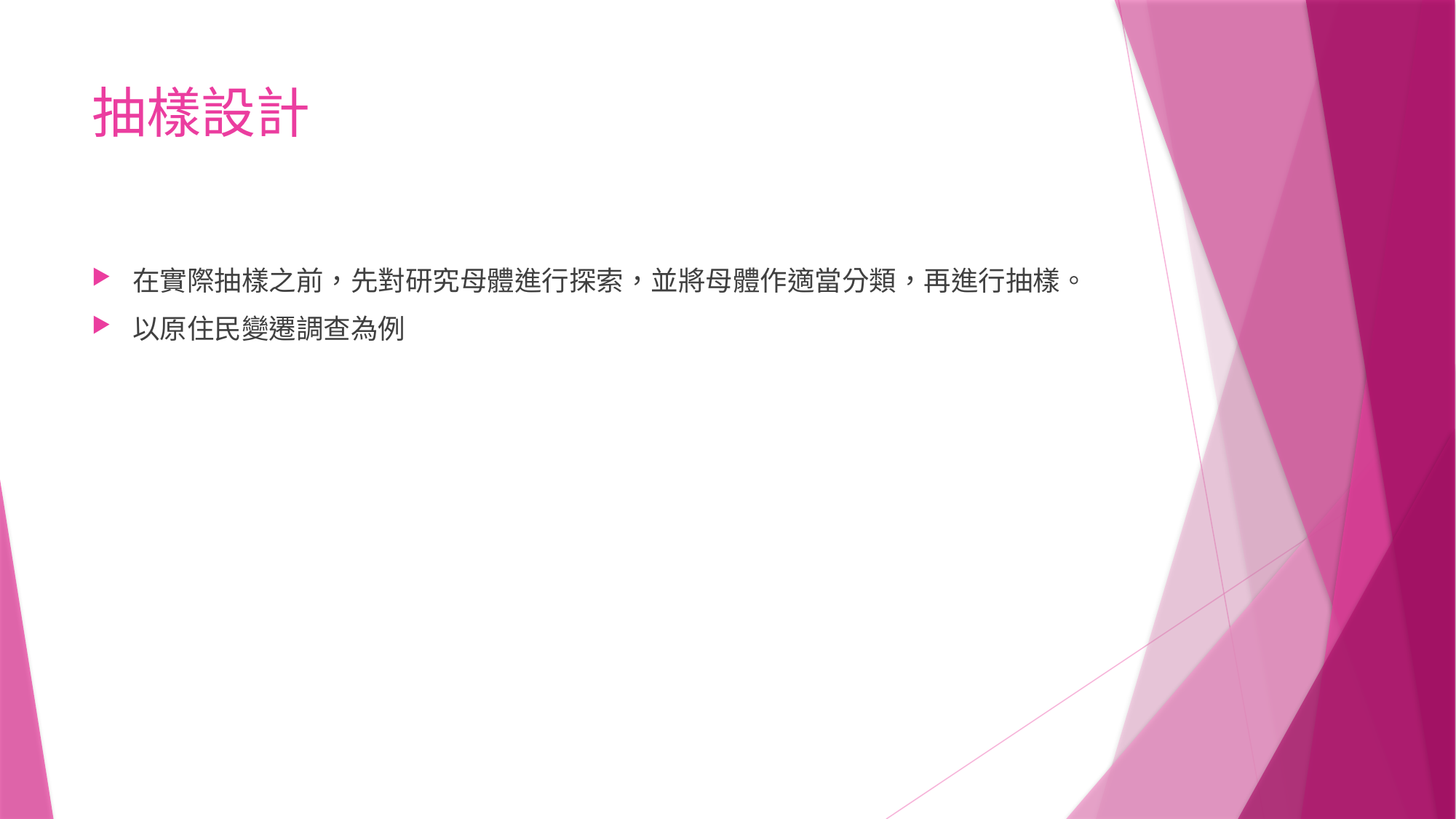

# 抽樣設計
在實際抽樣之前，先對研究母體進行探索，並將母體作適當分類，再進行抽樣。
以原住民變遷調查為例